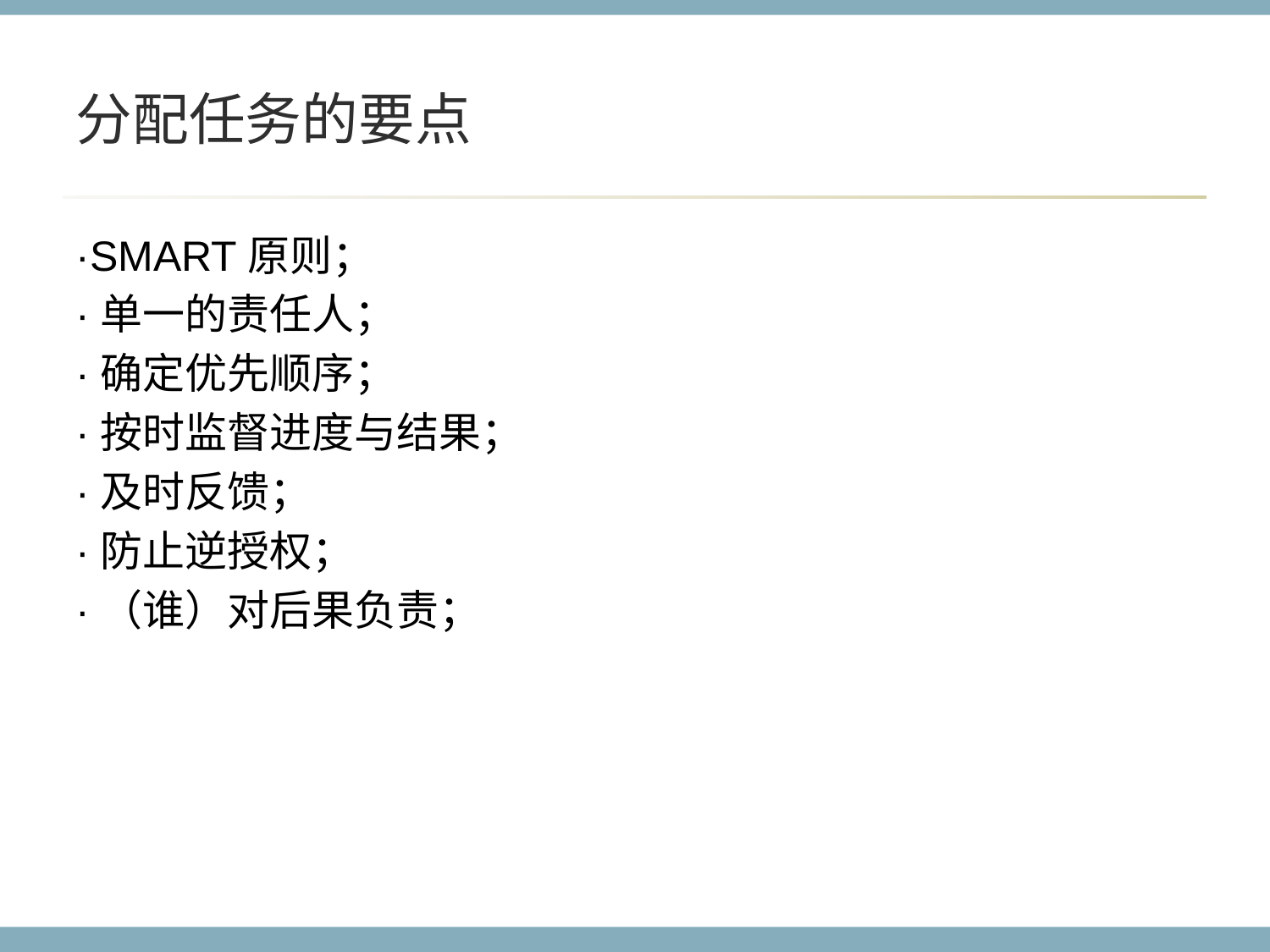

# 分配任务的要点
·SMART原则；
·单一的责任人；
·确定优先顺序；
·按时监督进度与结果；
·及时反馈；
·防止逆授权；
·（谁）对后果负责；